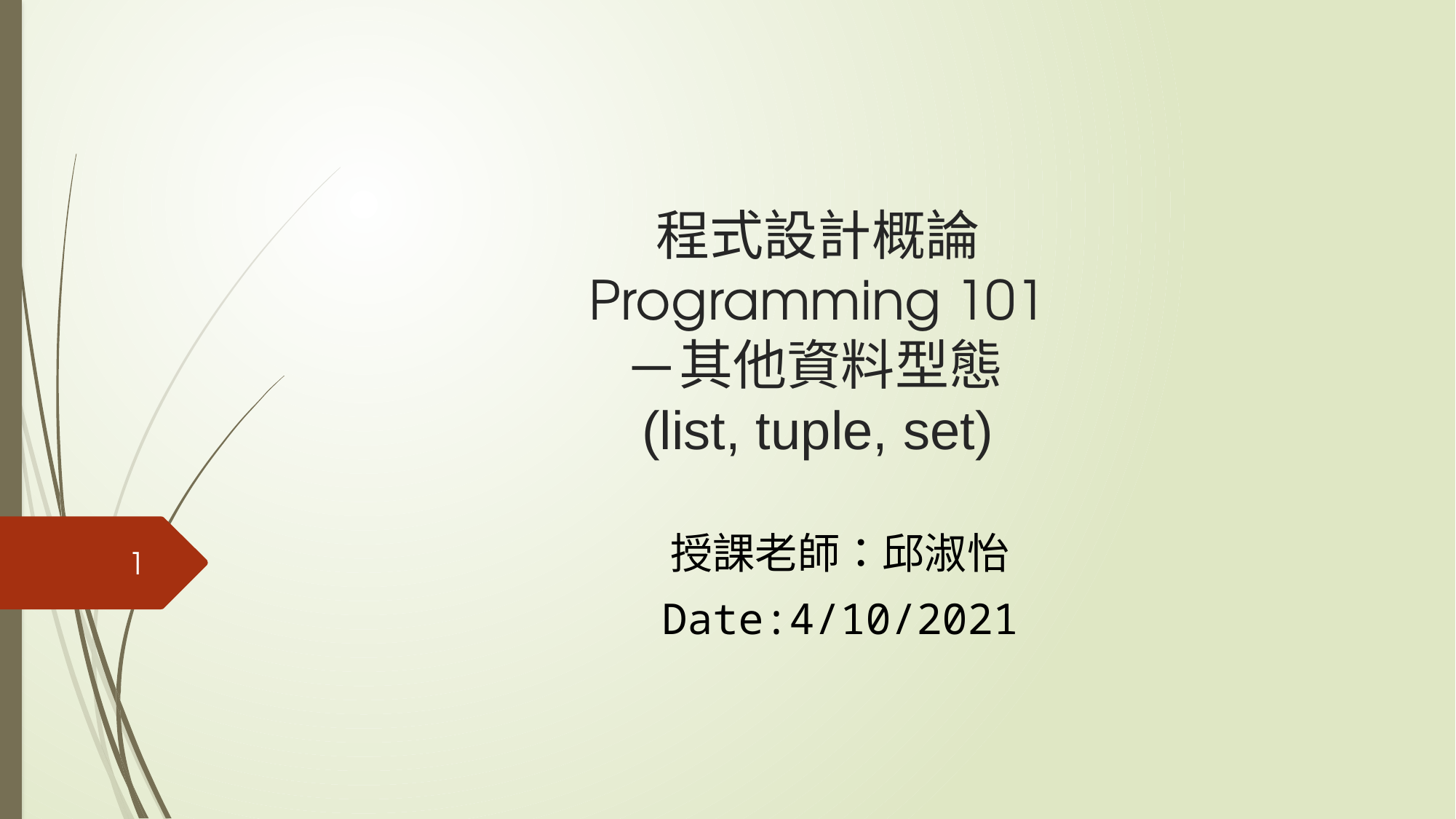

# 程式設計概論 Programming 101 ─其他資料型態 (list, tuple, set)
授課老師：邱淑怡
Date:4/10/2021

1